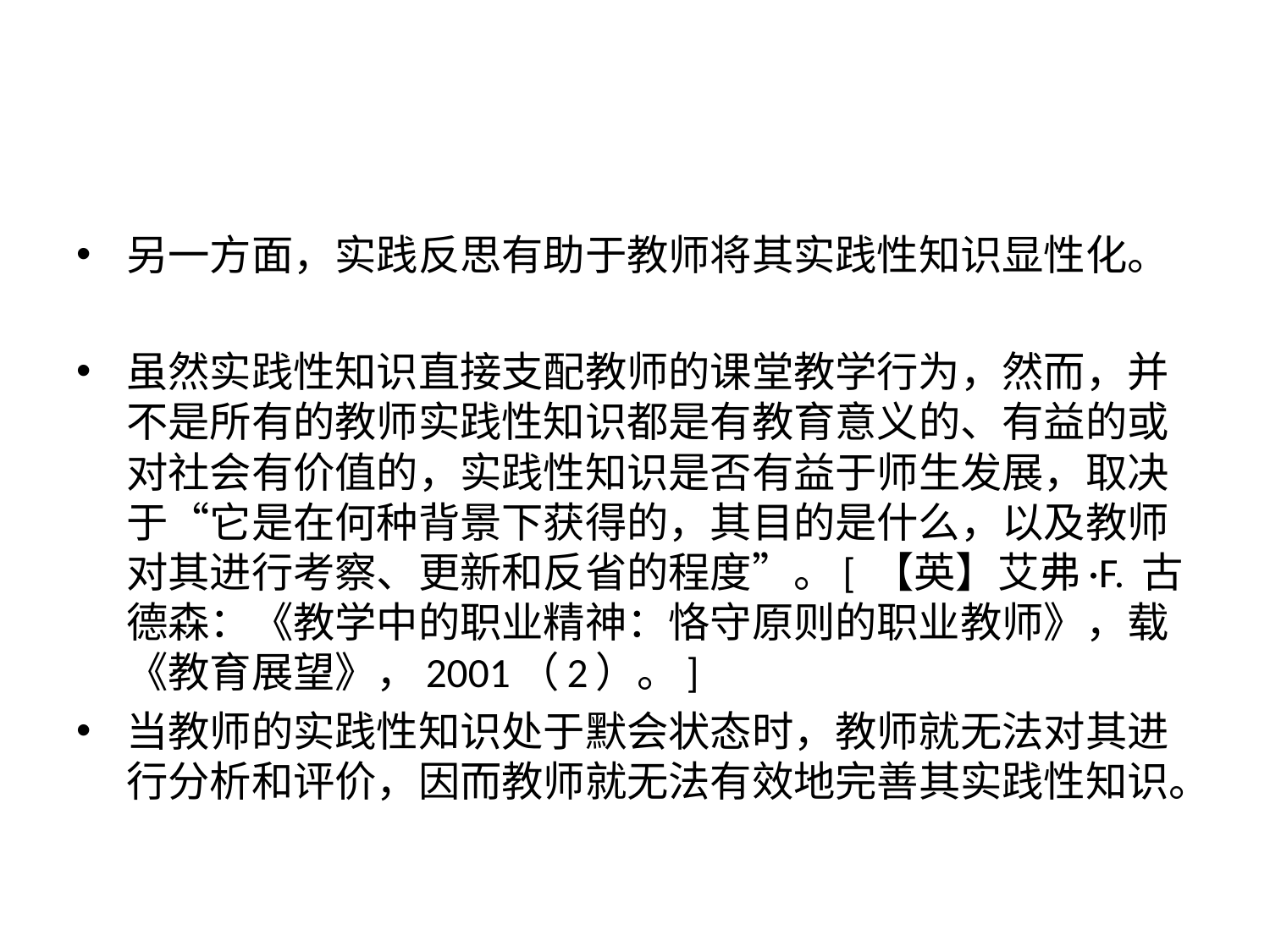

#
另一方面，实践反思有助于教师将其实践性知识显性化。

虽然实践性知识直接支配教师的课堂教学行为，然而，并不是所有的教师实践性知识都是有教育意义的、有益的或对社会有价值的，实践性知识是否有益于师生发展，取决于“它是在何种背景下获得的，其目的是什么，以及教师对其进行考察、更新和反省的程度”。[ 【英】艾弗·F. 古德森：《教学中的职业精神：恪守原则的职业教师》，载《教育展望》，2001（2）。]
当教师的实践性知识处于默会状态时，教师就无法对其进行分析和评价，因而教师就无法有效地完善其实践性知识。